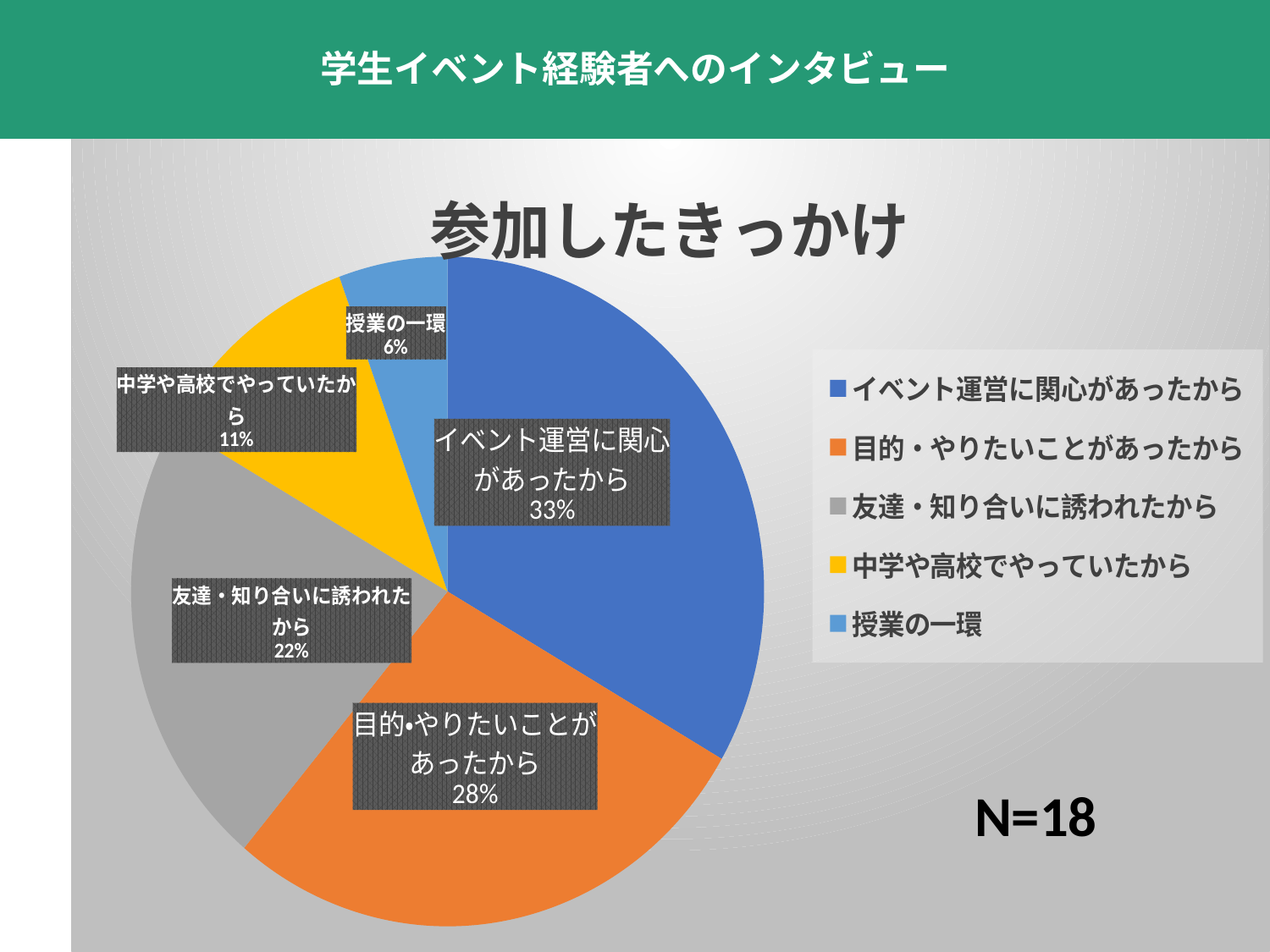

学生イベント経験者へのインタビュー

### Chart: 参加したきっかけ

| Category |  |
|---|---|
| イベント運営に関心があったから | 6.0 |
| 目的・やりたいことがあったから | 5.0 |
| 友達・知り合いに誘われたから | 4.0 |
| 中学や高校でやっていたから | 2.0 |
| 授業の一環 | 1.0 |
N=18